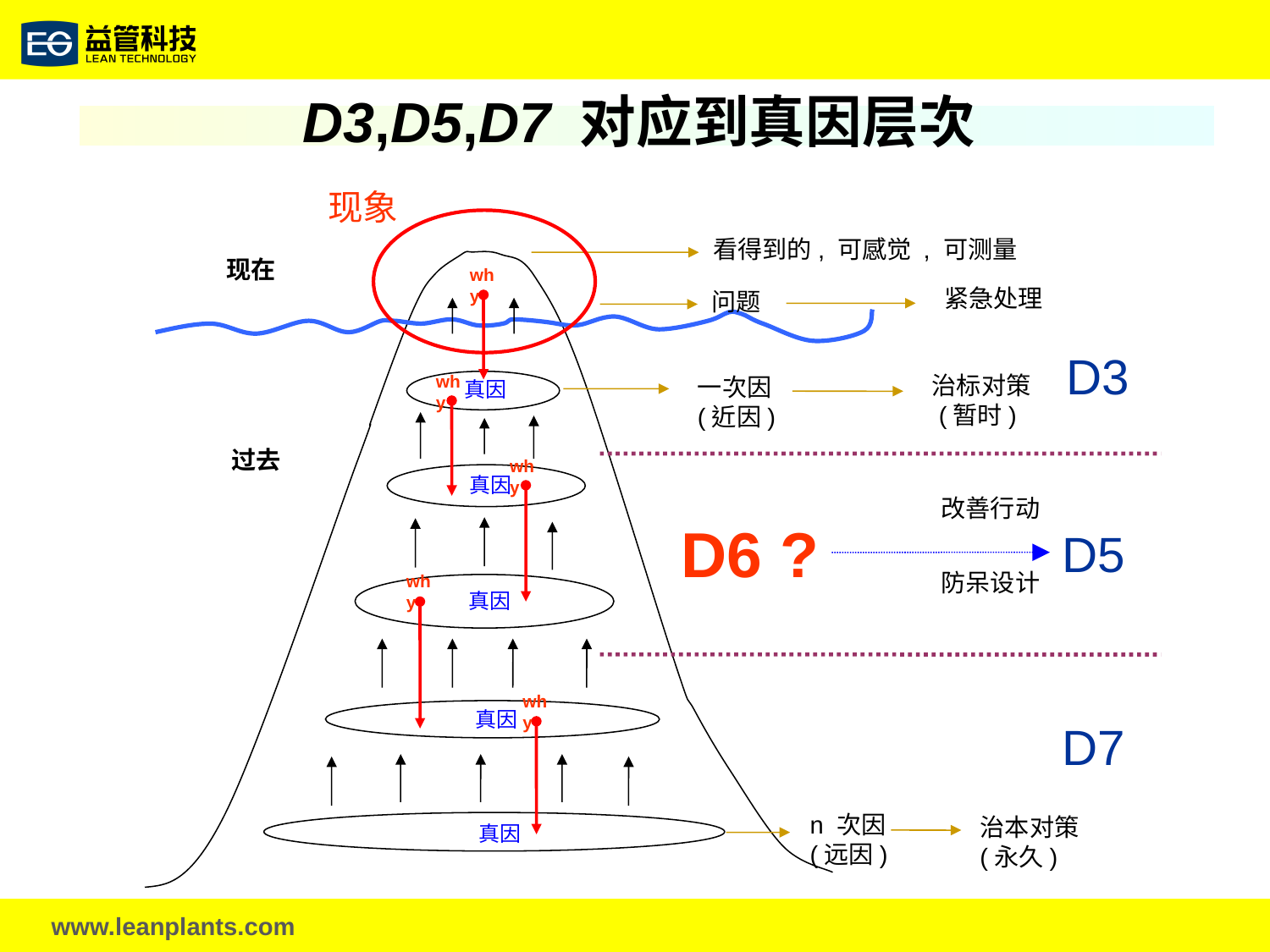

D3,D5,D7 对应到真因层次
现象

看得到的, 可感觉 , 可测量
现在

why

紧急处理
问题

真因

D3
why

治标对策
 (暂时)
一次因
(近因)

真因
过去
why

改善行动
D5

真因
防呆设计
why

真因

why

D7

真因
n 次因
(远因)
治本对策
(永久)

D6 ?
42